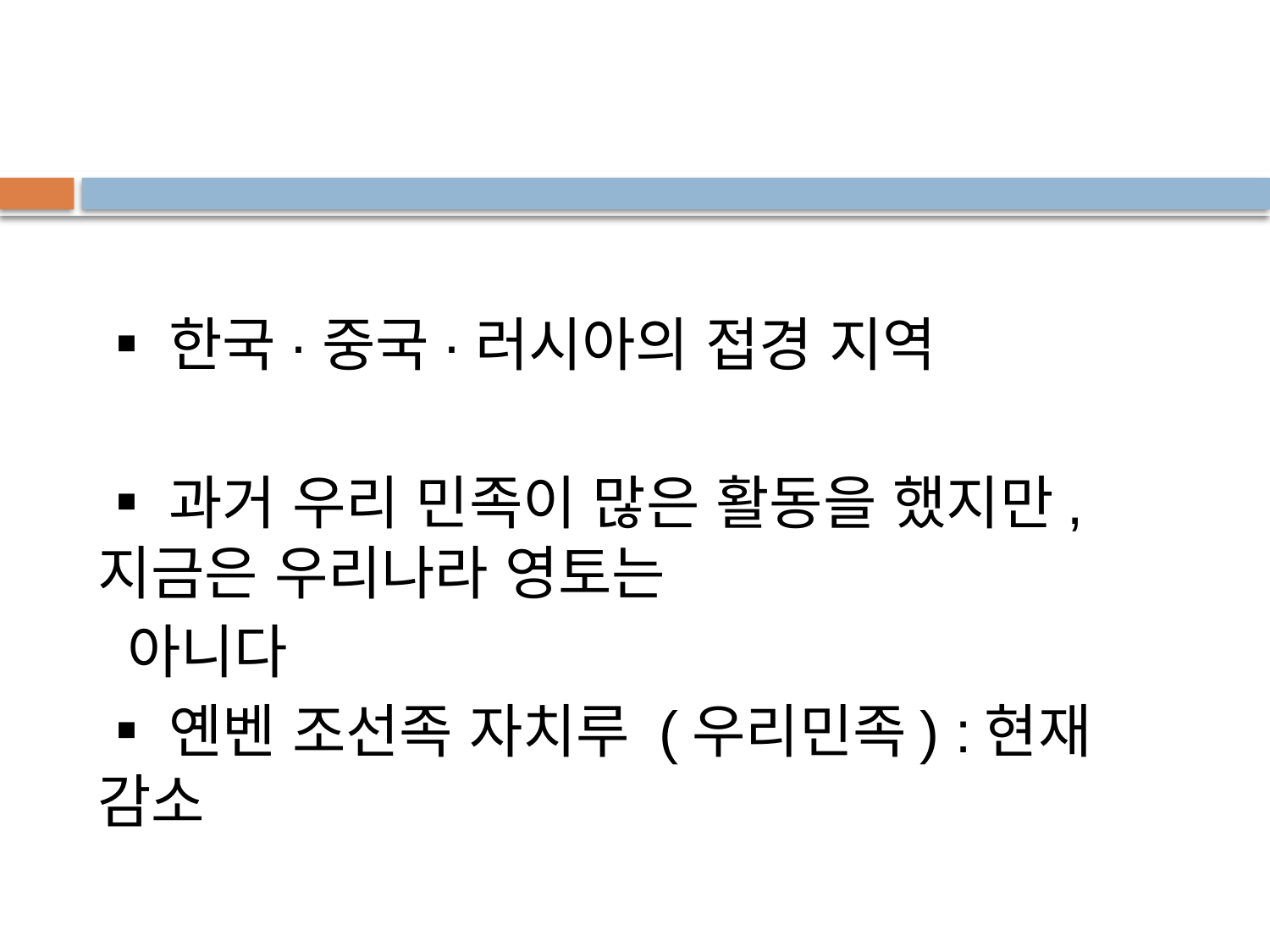

#

▪한국·중국·러시아의 접경 지역

▪과거 우리 민족이 많은 활동을 했지만, 지금은 우리나라 영토는
 아니다
▪옌벤 조선족 자치루 (우리민족) :현재 감소